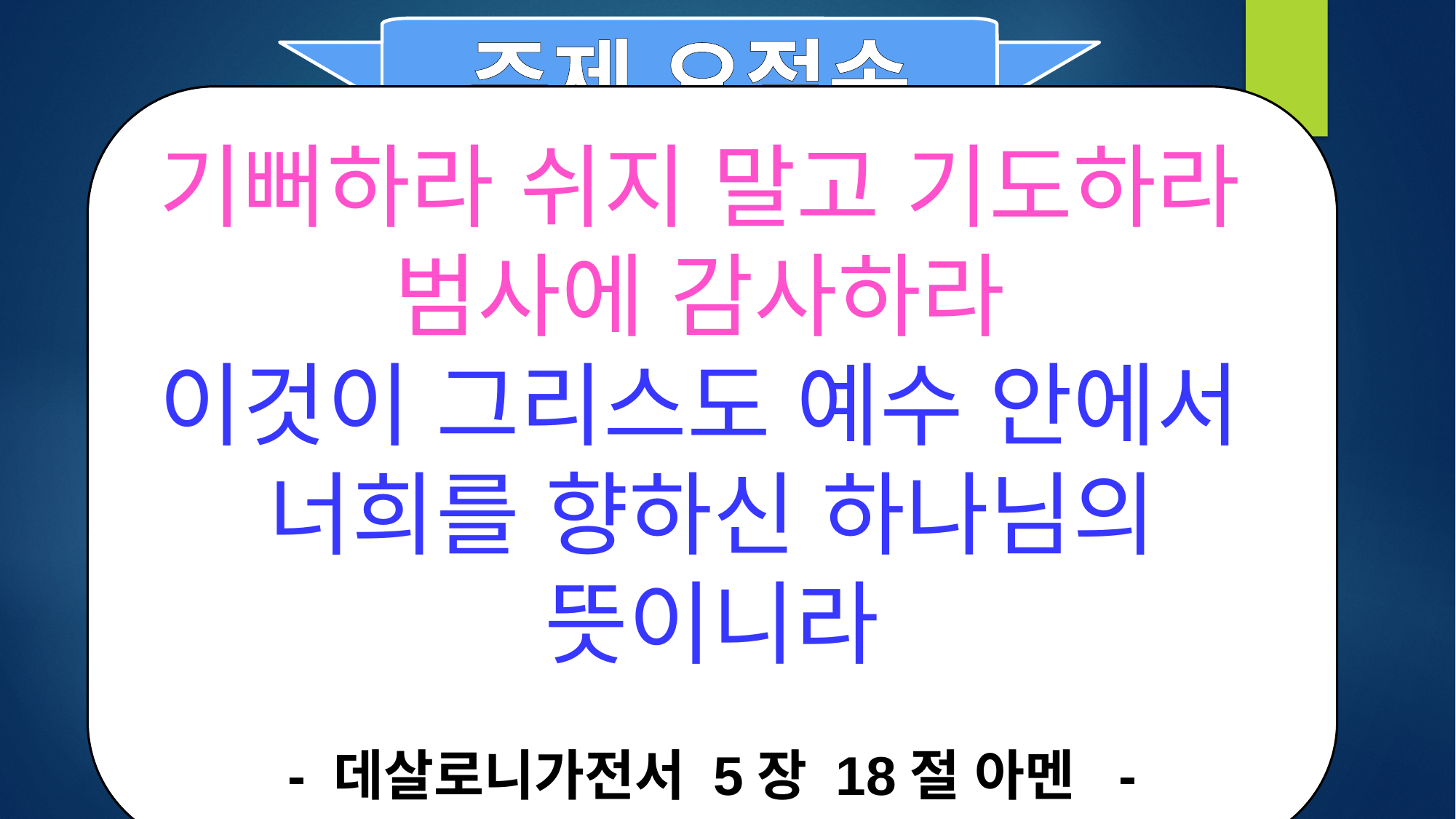

주제 요절송
기뻐하라 쉬지 말고 기도하라
범사에 감사하라
이것이 그리스도 예수 안에서
너희를 향하신 하나님의 뜻이니라

- 데살로니가전서 5장 18절 아멘  -